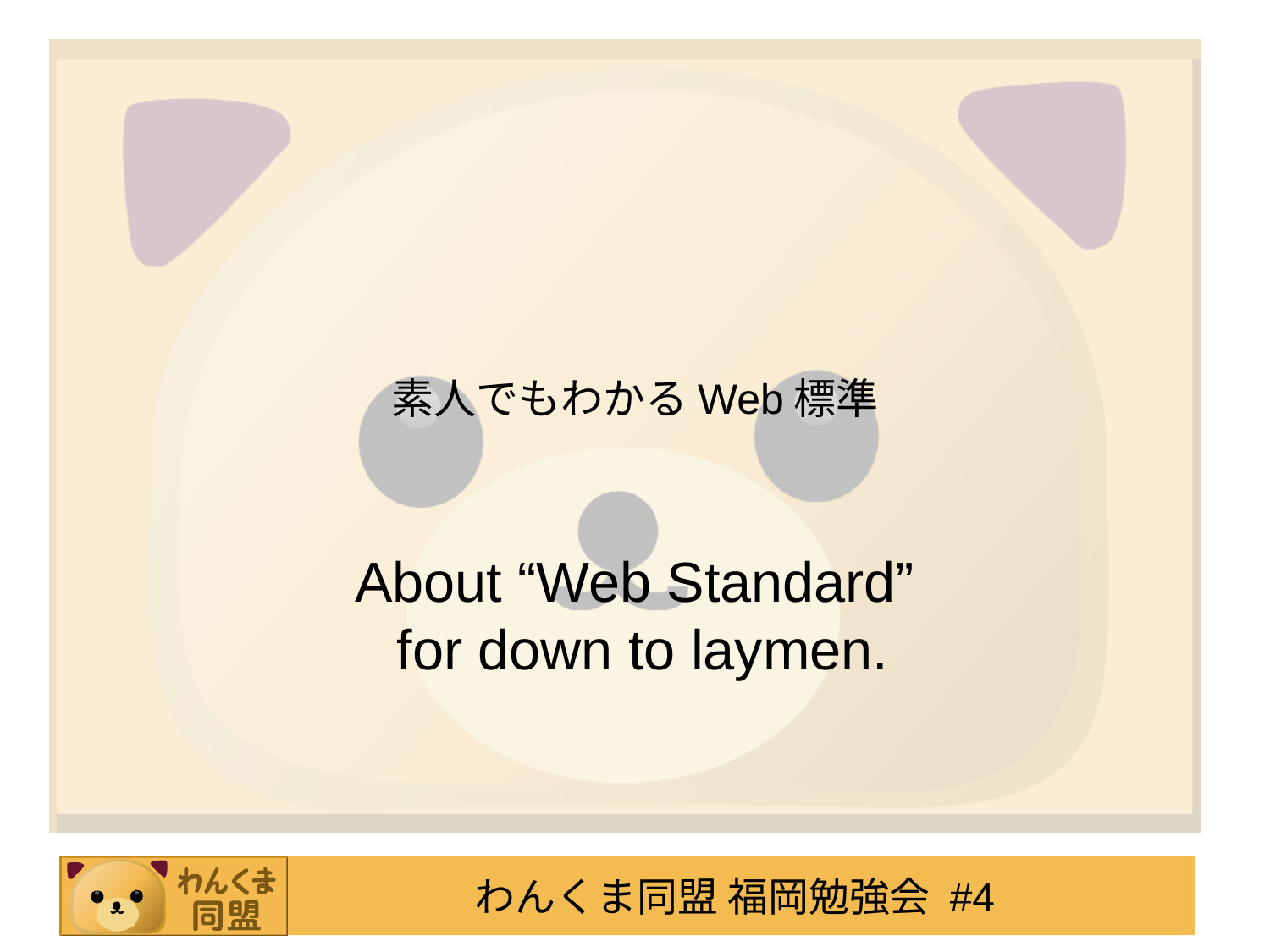

# 素人でもわかるWeb標準
About “Web Standard”
 for down to laymen.